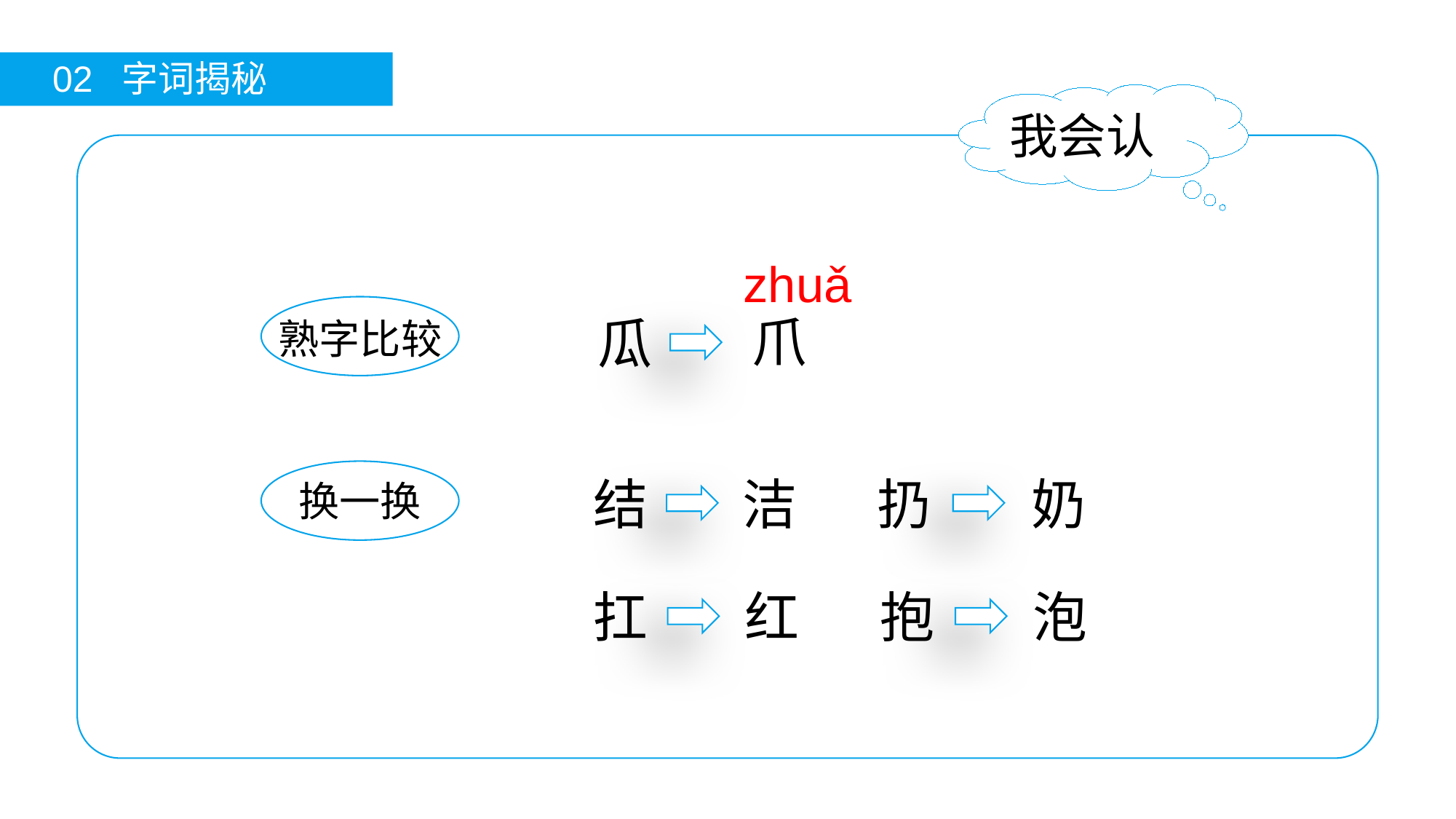

02  字词揭秘
我会认
zhuǎ
爪
瓜

熟字比较

换一换
结
洁

扔
奶

扛
红

抱
泡